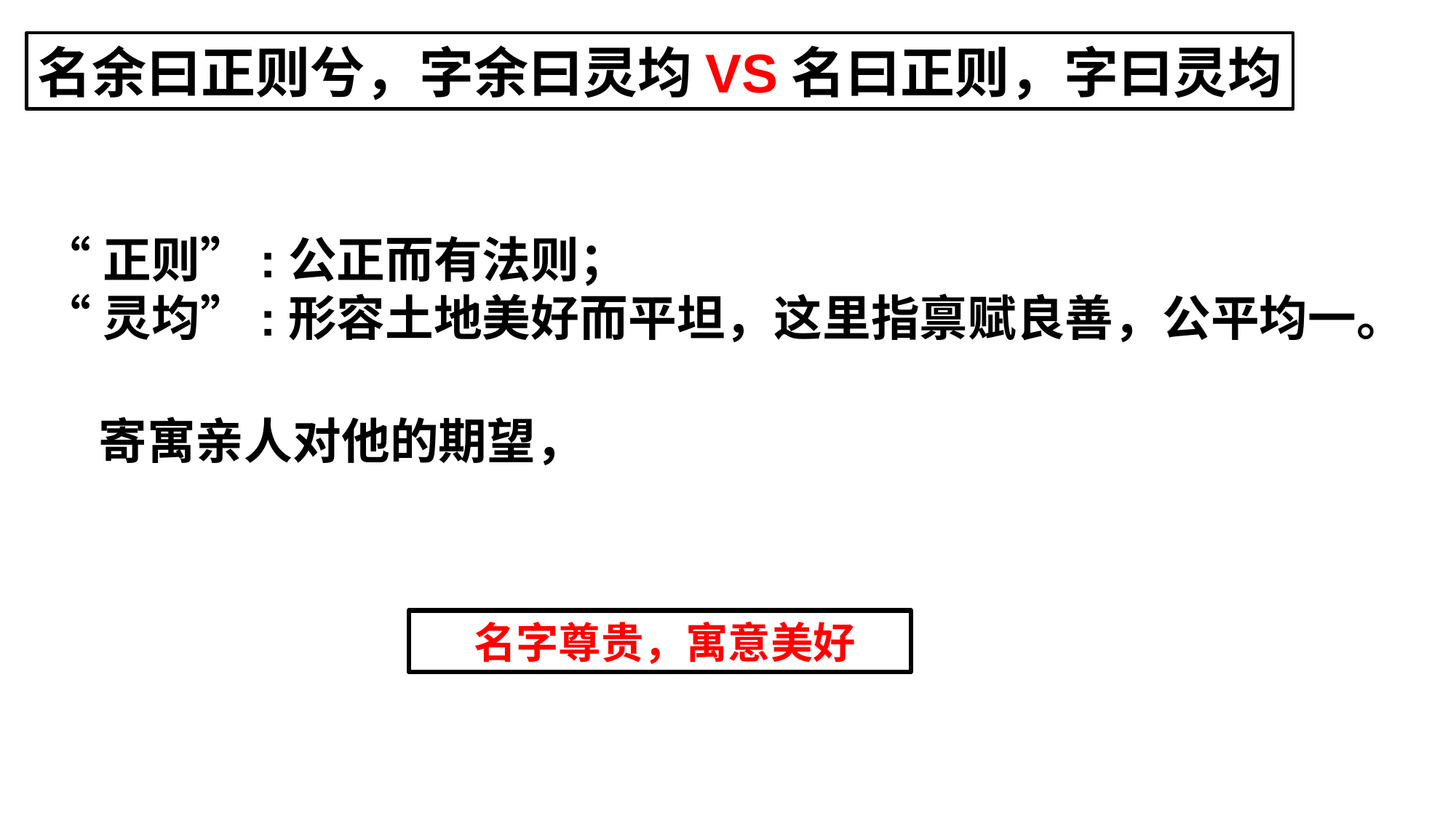

名余曰正则兮，字余曰灵均VS名曰正则，字曰灵均
“正则”:公正而有法则；
“灵均”:形容土地美好而平坦，这里指禀赋良善，公平均一。
寄寓亲人对他的期望，
名字尊贵，寓意美好